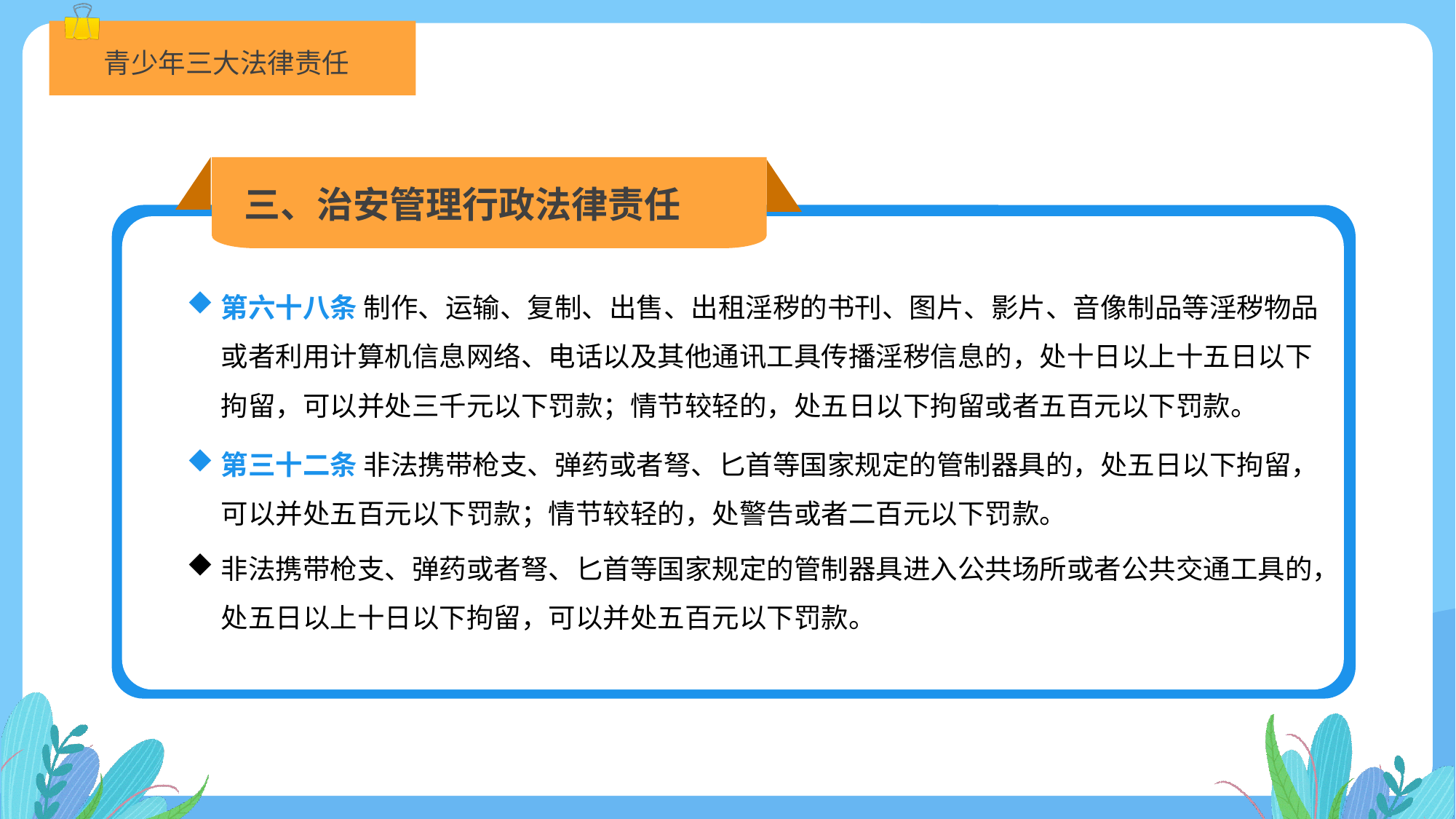

三、治安管理行政法律责任

第六十八条 制作、运输、复制、出售、出租淫秽的书刊、图片、影片、音像制品等淫秽物品或者利用计算机信息网络、电话以及其他通讯工具传播淫秽信息的，处十日以上十五日以下拘留，可以并处三千元以下罚款；情节较轻的，处五日以下拘留或者五百元以下罚款。
第三十二条 非法携带枪支、弹药或者弩、匕首等国家规定的管制器具的，处五日以下拘留，可以并处五百元以下罚款；情节较轻的，处警告或者二百元以下罚款。

非法携带枪支、弹药或者弩、匕首等国家规定的管制器具进入公共场所或者公共交通工具的，处五日以上十日以下拘留，可以并处五百元以下罚款。